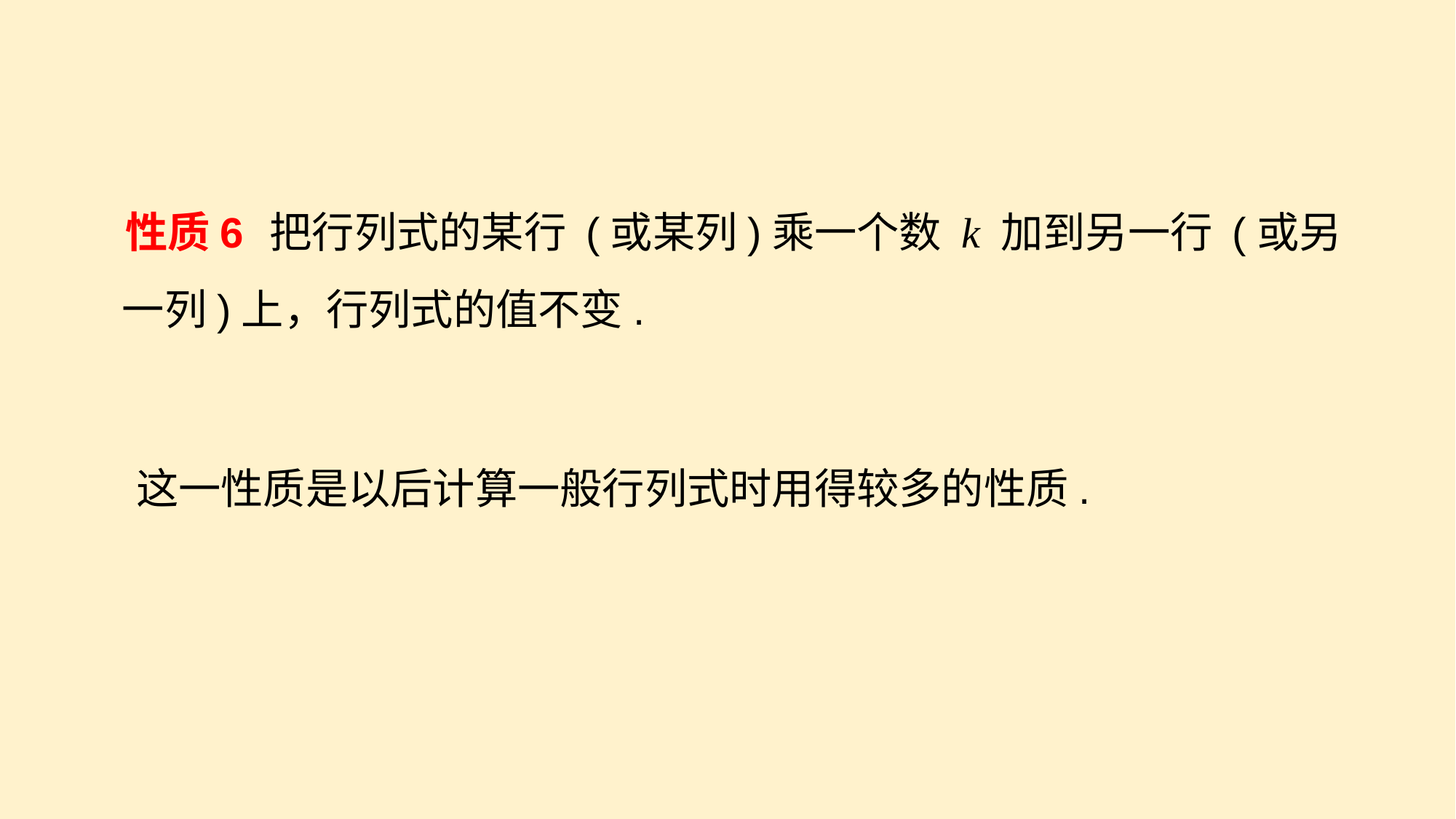

性质6
把行列式的某行 (或某列)乘一个数 k 加到另一行 (或另
一列)上，行列式的值不变.
这一性质是以后计算一般行列式时用得较多的性质.